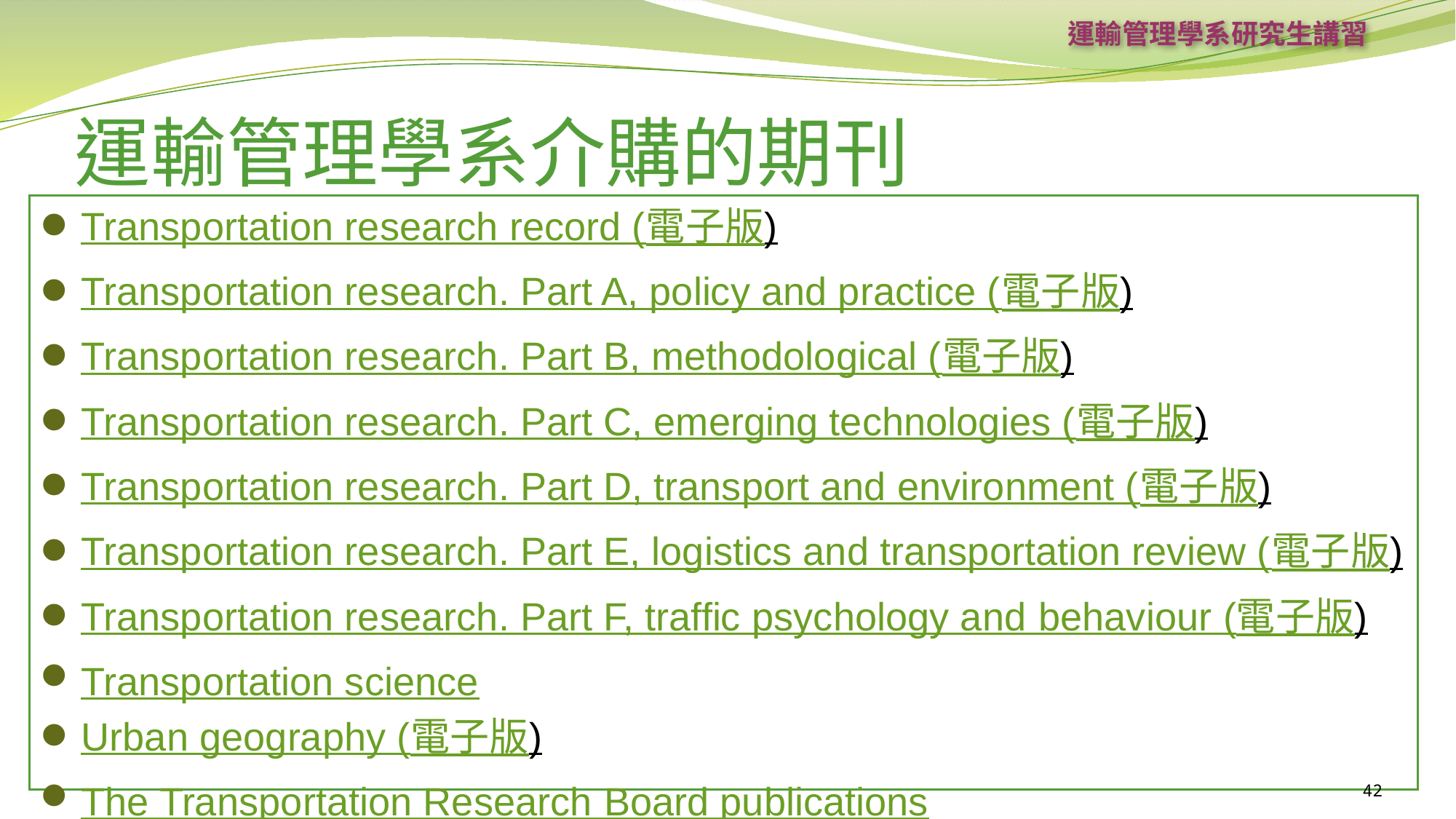

運輸管理學系研究生講習
# 運輸管理學系介購的期刊
Transportation research record (電子版)
Transportation research. Part A, policy and practice (電子版)
Transportation research. Part B, methodological (電子版)
Transportation research. Part C, emerging technologies (電子版)
Transportation research. Part D, transport and environment (電子版)
Transportation research. Part E, logistics and transportation review (電子版)
Transportation research. Part F, traffic psychology and behaviour (電子版)
Transportation science
Urban geography (電子版)
The Transportation Research Board publications

42